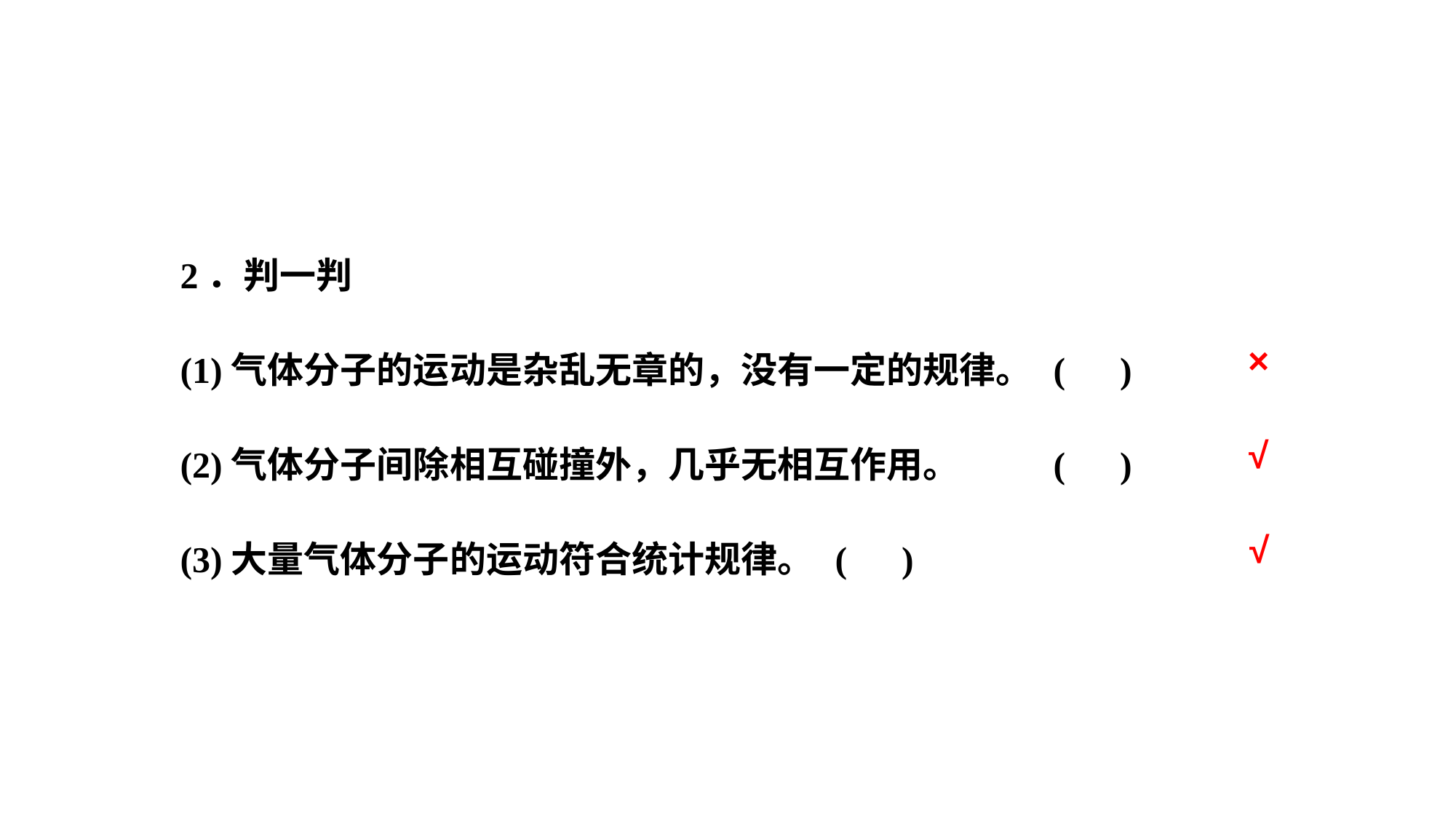

2．判一判
(1)气体分子的运动是杂乱无章的，没有一定的规律。	(      )
(2)气体分子间除相互碰撞外，几乎无相互作用。	(      )
(3)大量气体分子的运动符合统计规律。	(      )
×
√
√